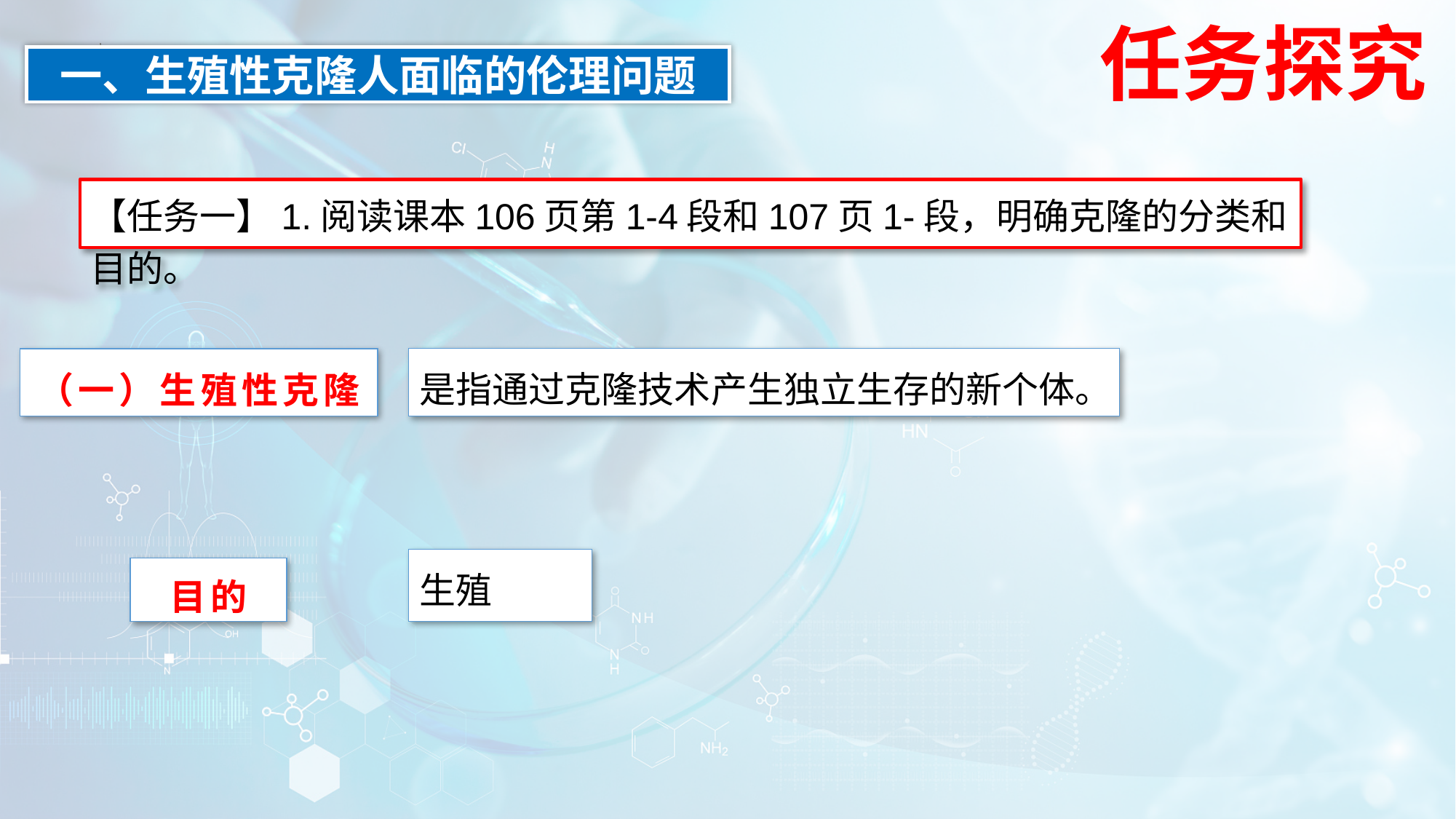

任务探究
一、生殖性克隆人面临的伦理问题
【任务一】1.阅读课本106页第1-4段和107页1-段，明确克隆的分类和目的。
（一）生殖性克隆
是指通过克隆技术产生独立生存的新个体。
生殖
目的